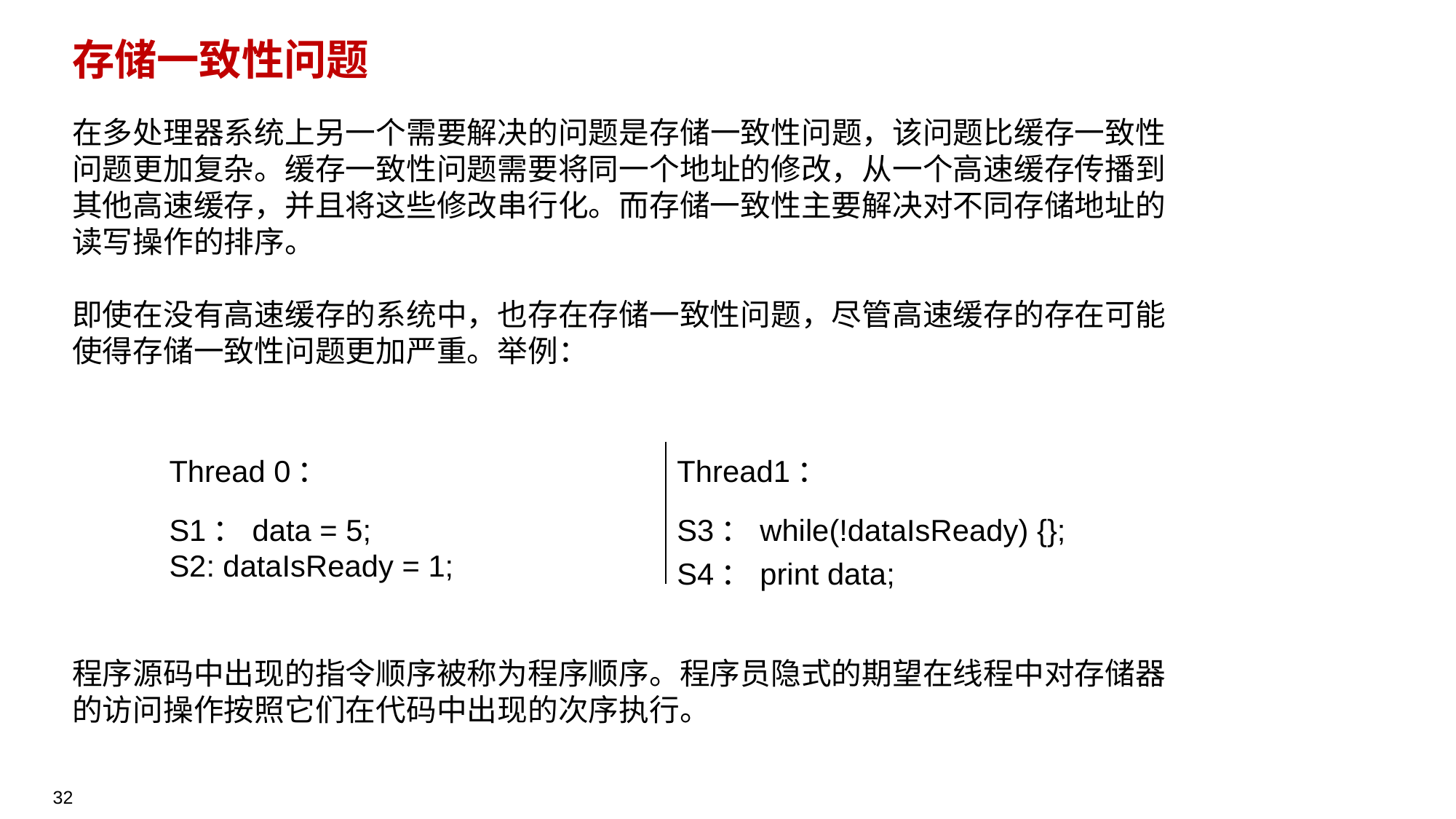

# 存储一致性问题
在多处理器系统上另一个需要解决的问题是存储一致性问题，该问题比缓存一致性问题更加复杂。缓存一致性问题需要将同一个地址的修改，从一个高速缓存传播到其他高速缓存，并且将这些修改串行化。而存储一致性主要解决对不同存储地址的读写操作的排序。

即使在没有高速缓存的系统中，也存在存储一致性问题，尽管高速缓存的存在可能使得存储一致性问题更加严重。举例：
| Thread 0： | Thread1： |
| --- | --- |
| S1：data = 5; S2: dataIsReady = 1; | S3：while(!dataIsReady) {}; S4：print data; |
程序源码中出现的指令顺序被称为程序顺序。程序员隐式的期望在线程中对存储器的访问操作按照它们在代码中出现的次序执行。